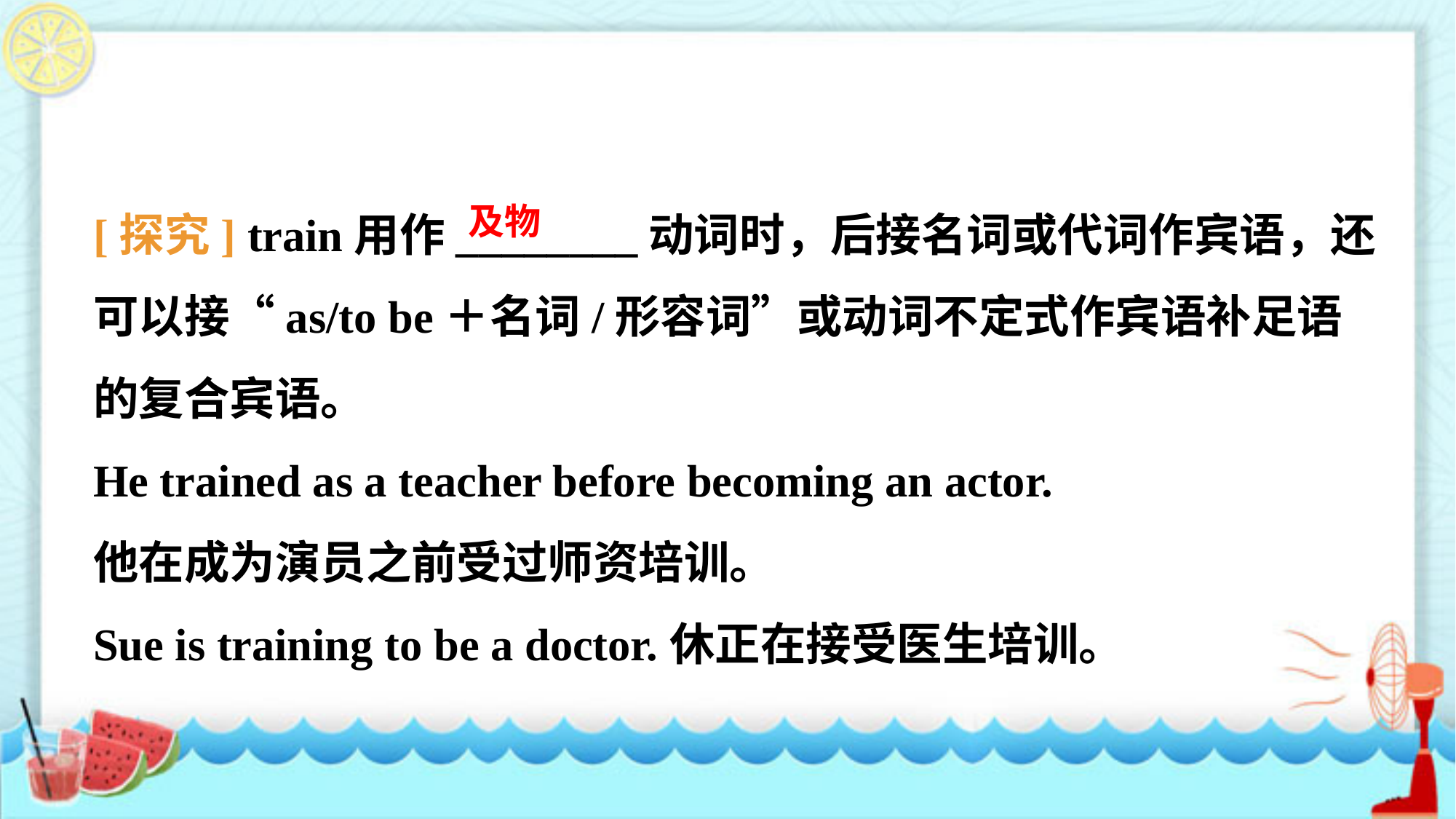

[探究] train用作________动词时，后接名词或代词作宾语，还可以接“as/to be＋名词/形容词”或动词不定式作宾语补足语的复合宾语。
He trained as a teacher before becoming an actor.
他在成为演员之前受过师资培训。
Sue is training to be a doctor.休正在接受医生培训。
及物